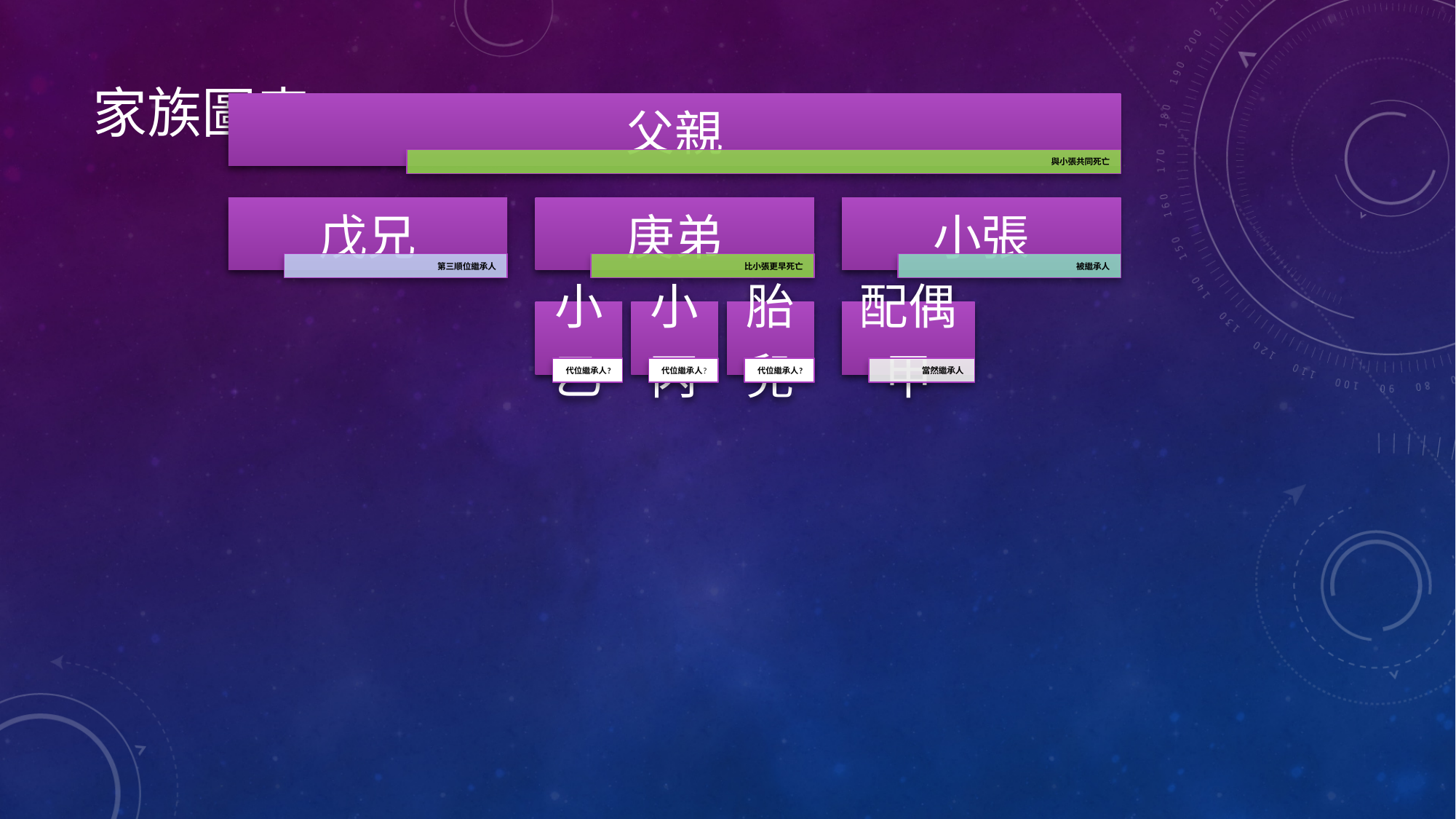

# 家族圖表
配偶甲
當然繼承人
戊兄
第三順位繼承人
庚弟
比小張更早死亡
小張
被繼承人
代位繼承人?
代位繼承人?
代位繼承人?
父親
與小張共同死亡